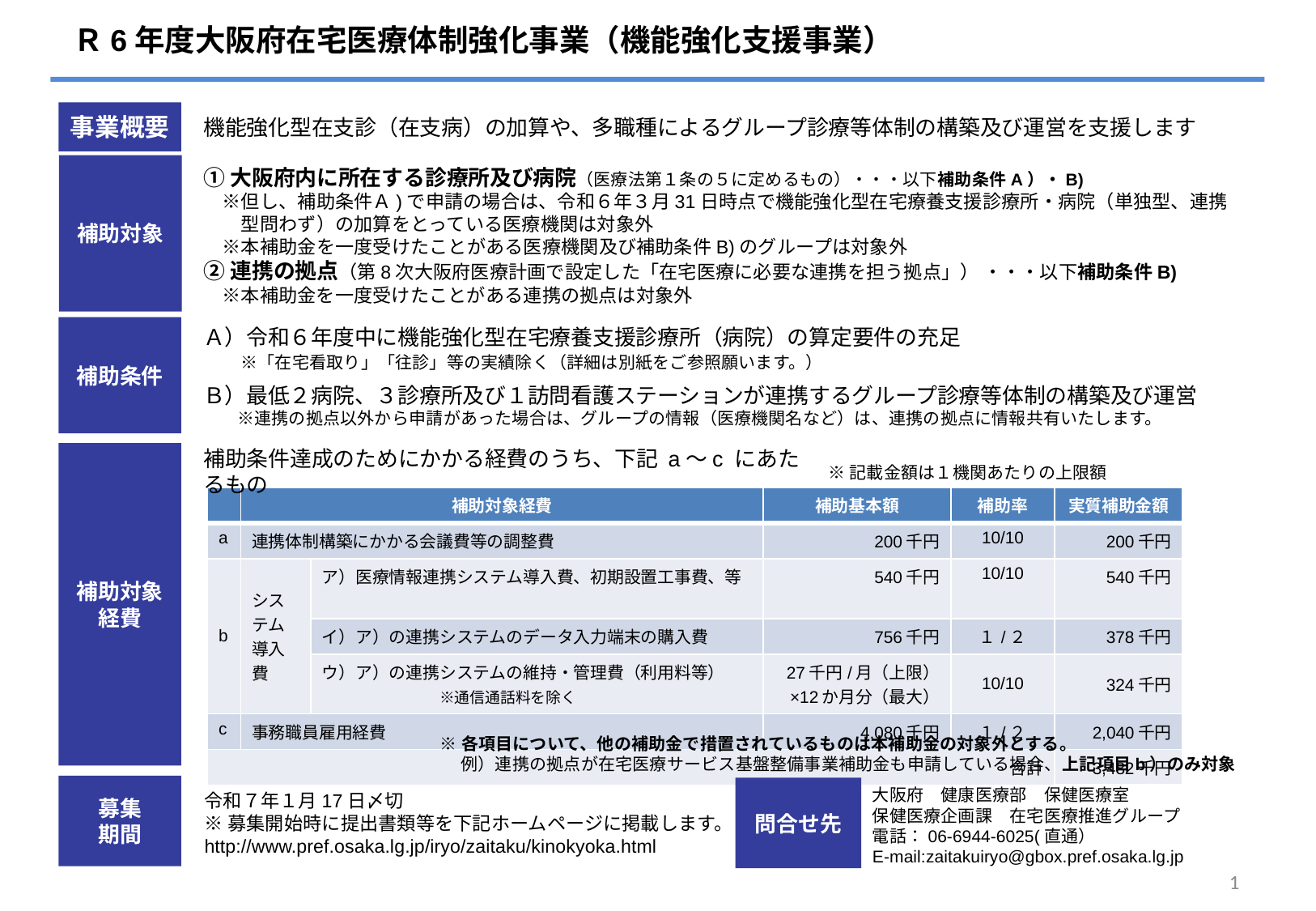

Ｒ6年度大阪府在宅医療体制強化事業（機能強化支援事業）

事業概要
機能強化型在支診（在支病）の加算や、多職種によるグループ診療等体制の構築及び運営を支援します
補助対象
①大阪府内に所在する診療所及び病院（医療法第１条の５に定めるもの）・・・以下補助条件A）・B)
　※但し、補助条件Ａ)で申請の場合は、令和６年３月31日時点で機能強化型在宅療養支援診療所・病院（単独型、連携
　　型問わず）の加算をとっている医療機関は対象外
　※本補助金を一度受けたことがある医療機関及び補助条件B)のグループは対象外
②連携の拠点（第8次大阪府医療計画で設定した「在宅医療に必要な連携を担う拠点」） ・・・以下補助条件B)
　※本補助金を一度受けたことがある連携の拠点は対象外
補助条件
Ａ）令和６年度中に機能強化型在宅療養支援診療所（病院）の算定要件の充足
　　※「在宅看取り」「往診」等の実績除く（詳細は別紙をご参照願います。）

Ｂ）最低２病院、３診療所及び１訪問看護ステーションが連携するグループ診療等体制の構築及び運営
　　※連携の拠点以外から申請があった場合は、グループの情報（医療機関名など）は、連携の拠点に情報共有いたします。
補助条件達成のためにかかる経費のうち、下記 a～c にあたるもの
補助対象
経費
※記載金額は１機関あたりの上限額
|  | 補助対象経費 |  | 補助基本額 | 補助率 | 実質補助金額 |
| --- | --- | --- | --- | --- | --- |
| a | 連携体制構築にかかる会議費等の調整費 |  | 200千円 | 10/10 | 200千円 |
| b | システム導入費 | ア）医療情報連携システム導入費、初期設置工事費、等 | 540千円 | 10/10 | 540千円 |
|  |  | イ）ア）の連携システムのデータ入力端末の購入費 | 756千円 | １/２ | 378千円 |
|  |  | ウ）ア）の連携システムの維持・管理費（利用料等） 　　　　　　　※通信通話料を除く | 27千円/月（上限） ×12か月分（最大） | 10/10 | 324千円 |
| c | 事務職員雇用経費 |  | 4,080千円 | １/２ | 2,040千円 |
| 合計 |  |  |  |  | 3,482千円 |
※各項目について、他の補助金で措置されているものは本補助金の対象外とする。
　 例）連携の拠点が在宅医療サービス基盤整備事業補助金も申請している場合、上記項目b）のみ対象
大阪府　健康医療部　保健医療室
保健医療企画課　在宅医療推進グループ
電話：06-6944-6025(直通）
E-mail:zaitakuiryo@gbox.pref.osaka.lg.jp
募集
期間
問合せ先
令和７年１月17日〆切
※募集開始時に提出書類等を下記ホームページに掲載します。
http://www.pref.osaka.lg.jp/iryo/zaitaku/kinokyoka.html
1